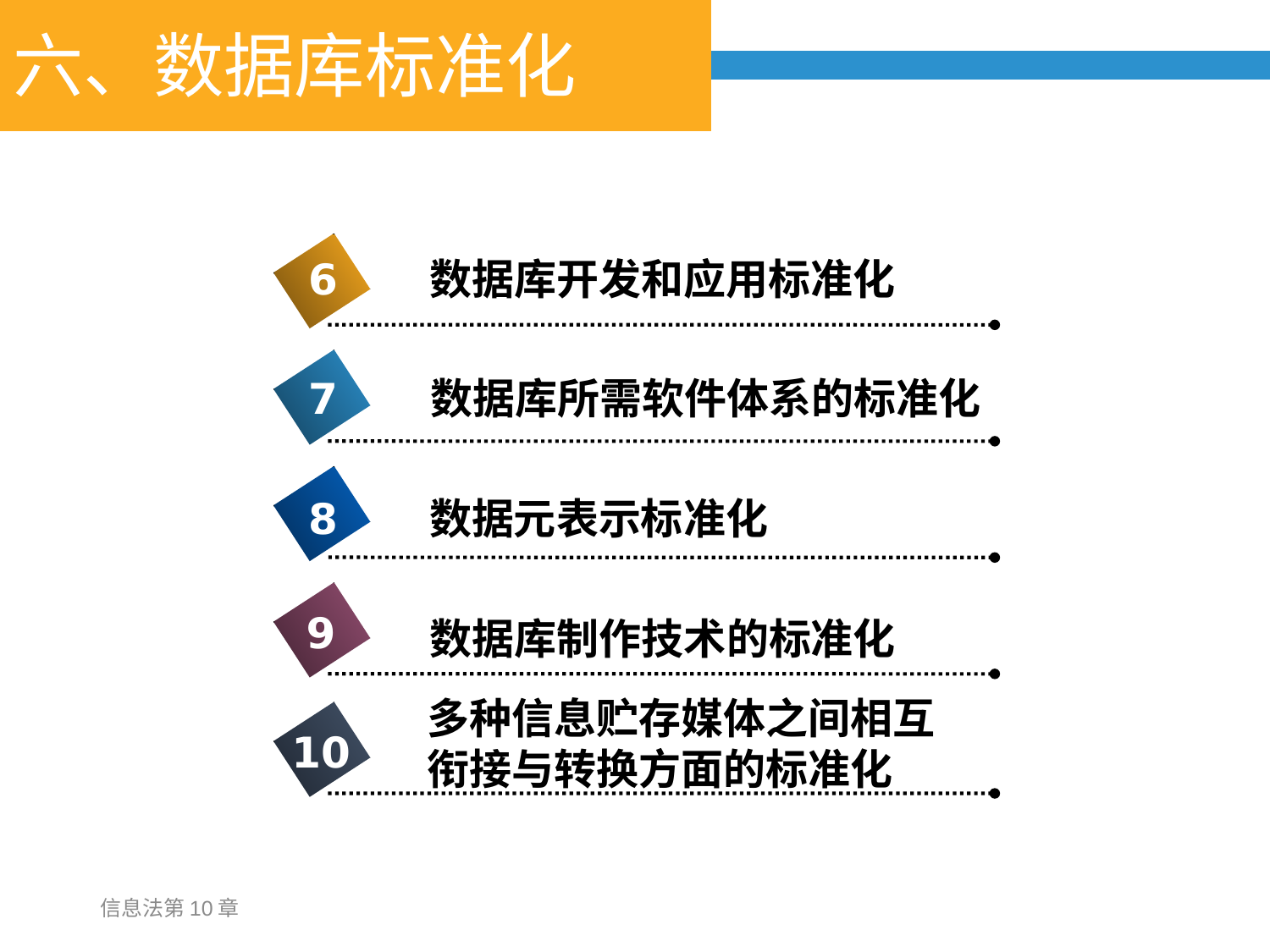

# 六、数据库标准化

6
数据库开发和应用标准化

7
数据库所需软件体系的标准化

8
数据元表示标准化

9
数据库制作技术的标准化

多种信息贮存媒体之间相互衔接与转换方面的标准化

10

信息法第10章